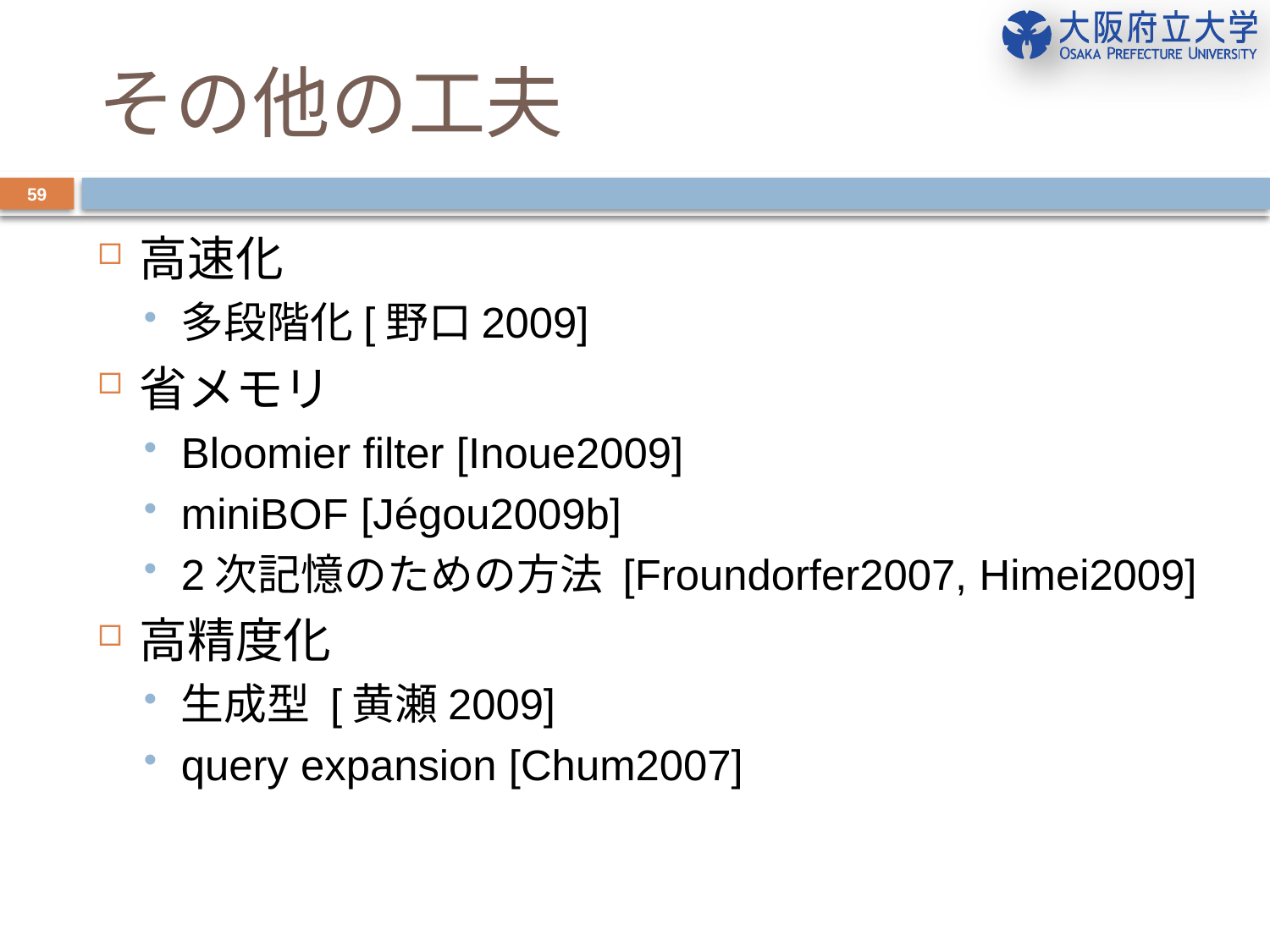

# その他の工夫
59
高速化
多段階化[野口2009]
省メモリ
Bloomier filter [Inoue2009]
miniBOF [Jégou2009b]
2次記憶のための方法 [Froundorfer2007, Himei2009]
高精度化
生成型 [黄瀬2009]
query expansion [Chum2007]